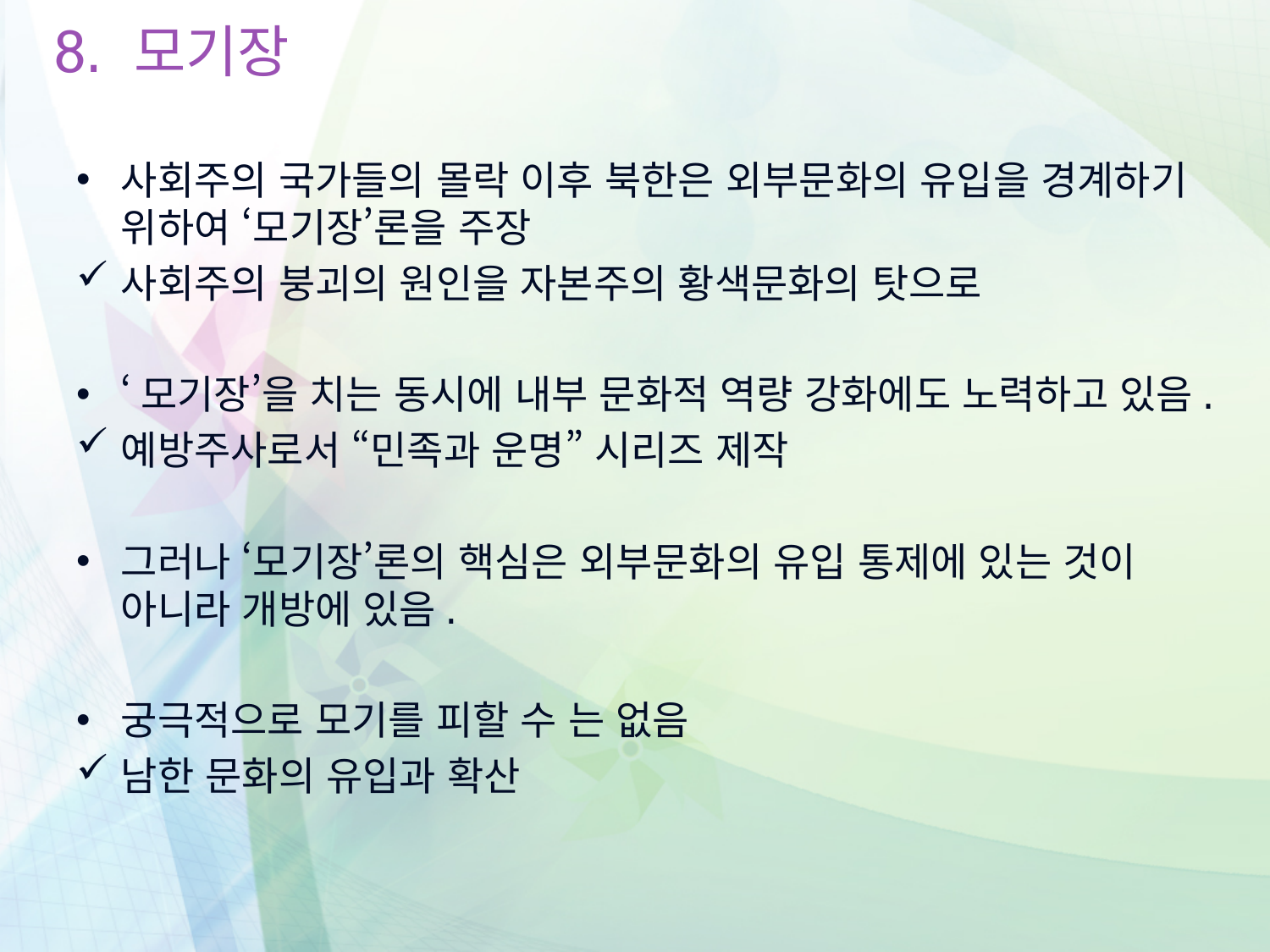

# 8. 모기장
사회주의 국가들의 몰락 이후 북한은 외부문화의 유입을 경계하기 위하여 ‘모기장’론을 주장
사회주의 붕괴의 원인을 자본주의 황색문화의 탓으로

‘모기장’을 치는 동시에 내부 문화적 역량 강화에도 노력하고 있음.
예방주사로서 “민족과 운명” 시리즈 제작

그러나 ‘모기장’론의 핵심은 외부문화의 유입 통제에 있는 것이 아니라 개방에 있음.

궁극적으로 모기를 피할 수 는 없음
남한 문화의 유입과 확산